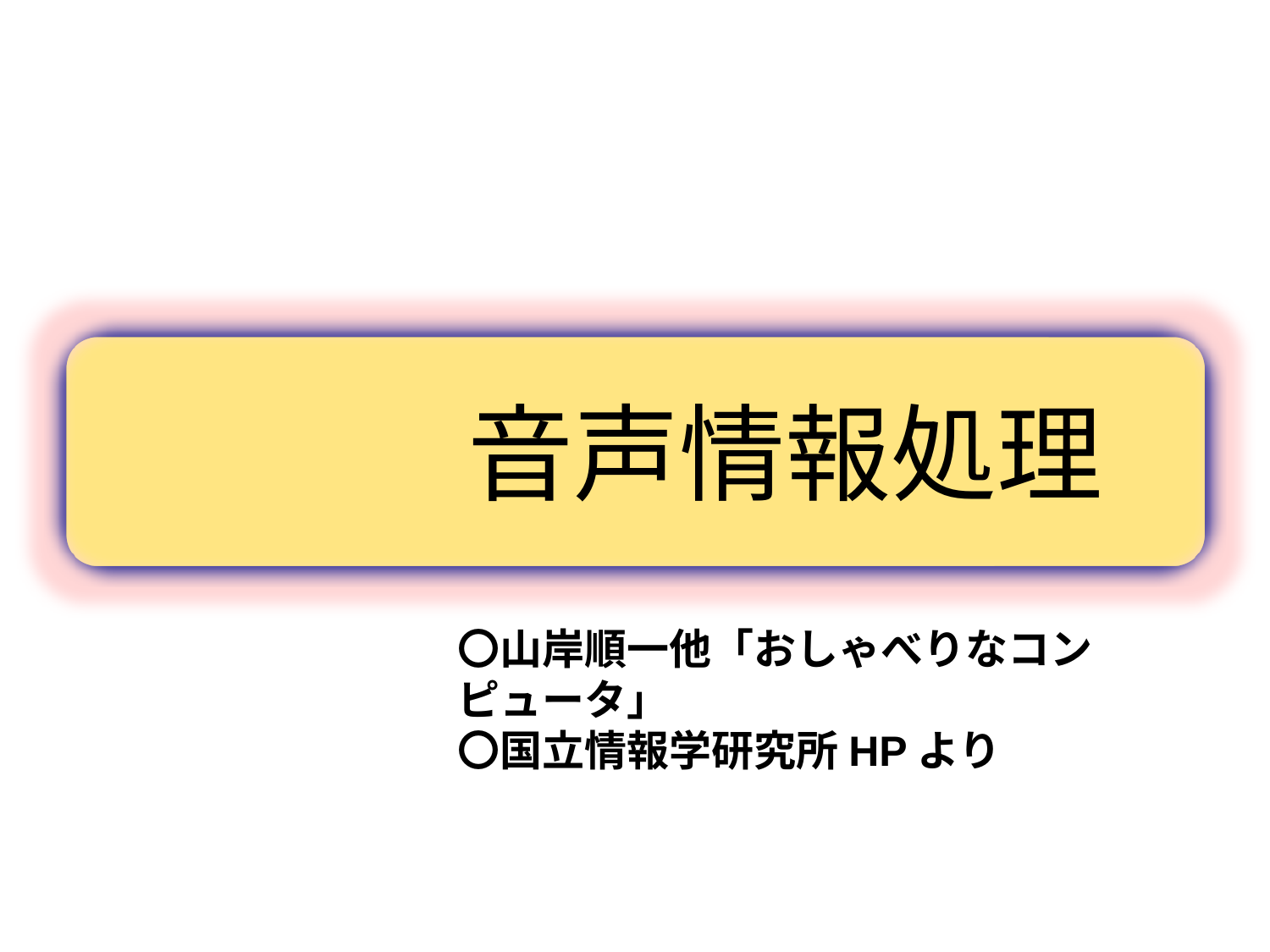

音声情報処理
〇山岸順一他「おしゃべりなコンピュータ」
〇国立情報学研究所HPより